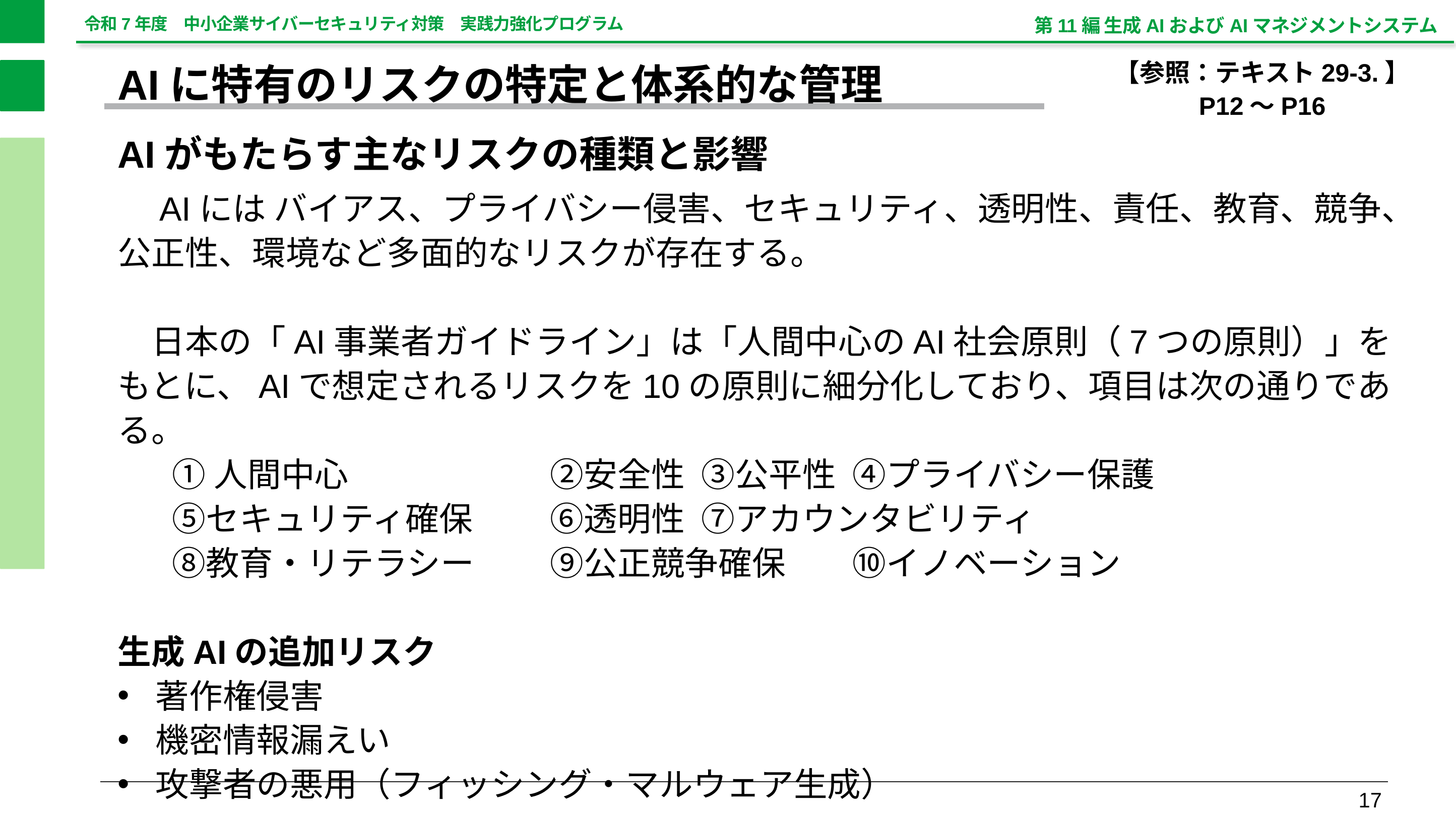

第11編 生成AIおよびAIマネジメントシステム
【参照：テキスト29-3.】
P12～P16
AIに特有のリスクの特定と体系的な管理
AIがもたらす主なリスクの種類と影響
　AIには バイアス、プライバシー侵害、セキュリティ、透明性、責任、教育、競争、公正性、環境など多面的なリスクが存在する。

　日本の「AI事業者ガイドライン」は「人間中心のAI社会原則（7つの原則）」をもとに、AIで想定されるリスクを10の原則に細分化しており、項目は次の通りである。
①人間中心	②安全性	③公平性	④プライバシー保護
⑤セキュリティ確保	⑥透明性	⑦アカウンタビリティ
⑧教育・リテラシー	⑨公正競争確保	⑩イノベーション

生成AIの追加リスク
著作権侵害
機密情報漏えい
攻撃者の悪用（フィッシング・マルウェア生成）